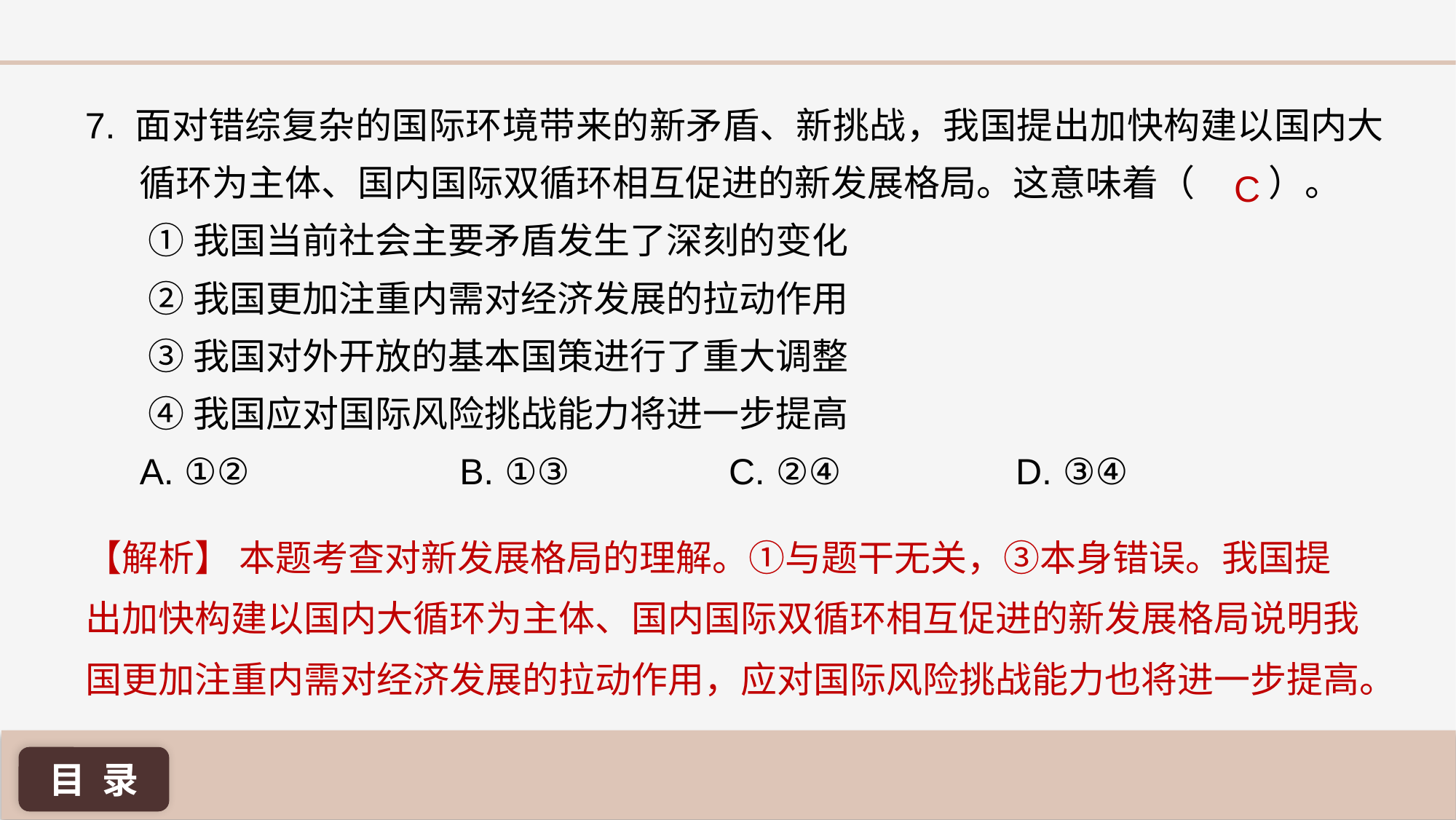

7. 面对错综复杂的国际环境带来的新矛盾、新挑战，我国提出加快构建以国内大循环为主体、国内国际双循环相互促进的新发展格局。这意味着（         ）。
	 ①我国当前社会主要矛盾发生了深刻的变化
	 ②我国更加注重内需对经济发展的拉动作用
	 ③我国对外开放的基本国策进行了重大调整
	 ④我国应对国际风险挑战能力将进一步提高
A. ①②    	          B. ①③	               C. ②④ 	           D. ③④
C
【解析】 本题考查对新发展格局的理解。①与题干无关，③本身错误。我国提出加快构建以国内大循环为主体、国内国际双循环相互促进的新发展格局说明我国更加注重内需对经济发展的拉动作用，应对国际风险挑战能力也将进一步提高。